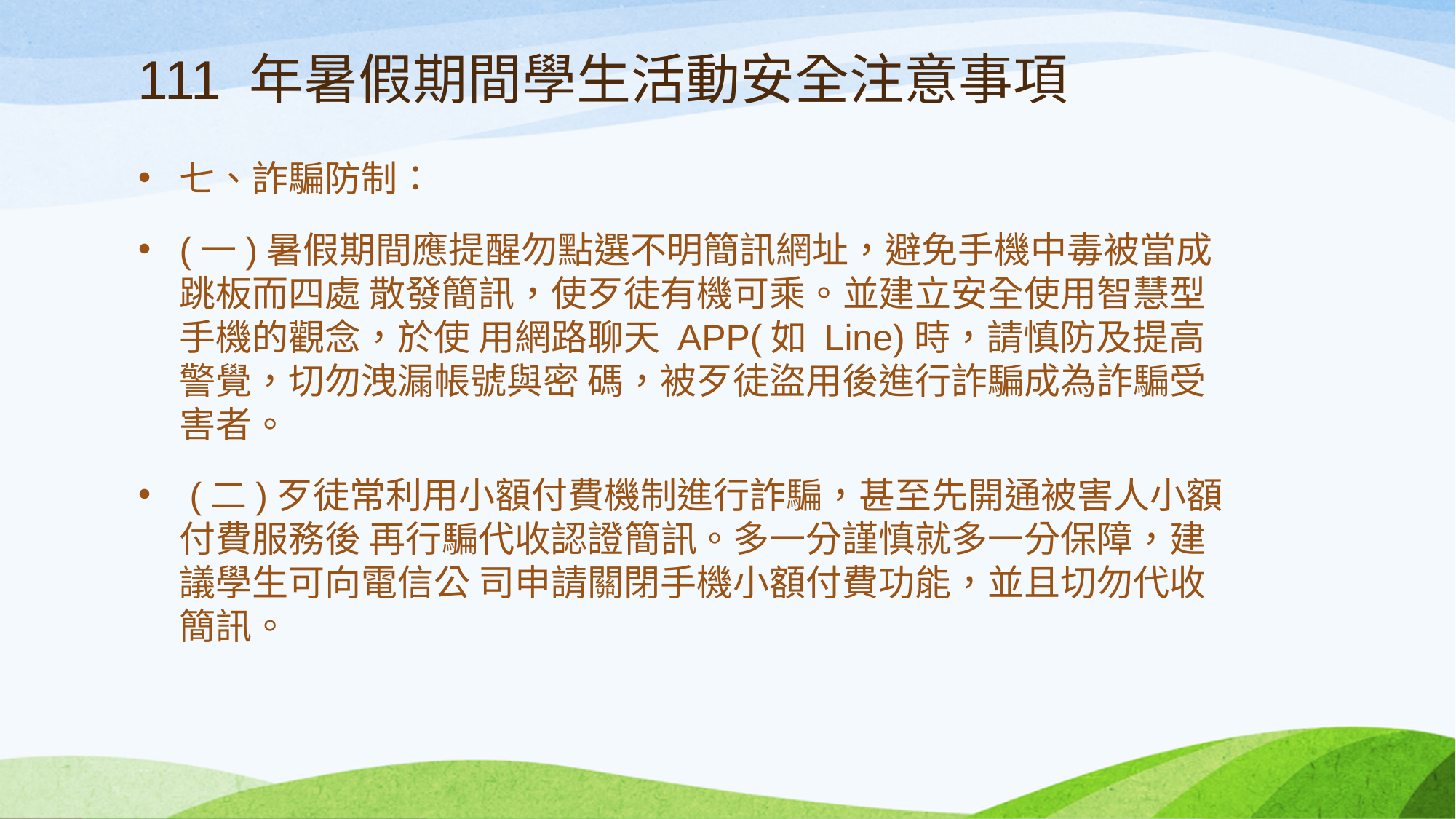

# 111 年暑假期間學生活動安全注意事項
七、詐騙防制：
(一)暑假期間應提醒勿點選不明簡訊網址，避免手機中毒被當成跳板而四處 散發簡訊，使歹徒有機可乘。並建立安全使用智慧型手機的觀念，於使 用網路聊天 APP(如 Line)時，請慎防及提高警覺，切勿洩漏帳號與密 碼，被歹徒盜用後進行詐騙成為詐騙受害者。
 (二)歹徒常利用小額付費機制進行詐騙，甚至先開通被害人小額付費服務後 再行騙代收認證簡訊。多一分謹慎就多一分保障，建議學生可向電信公 司申請關閉手機小額付費功能，並且切勿代收簡訊。